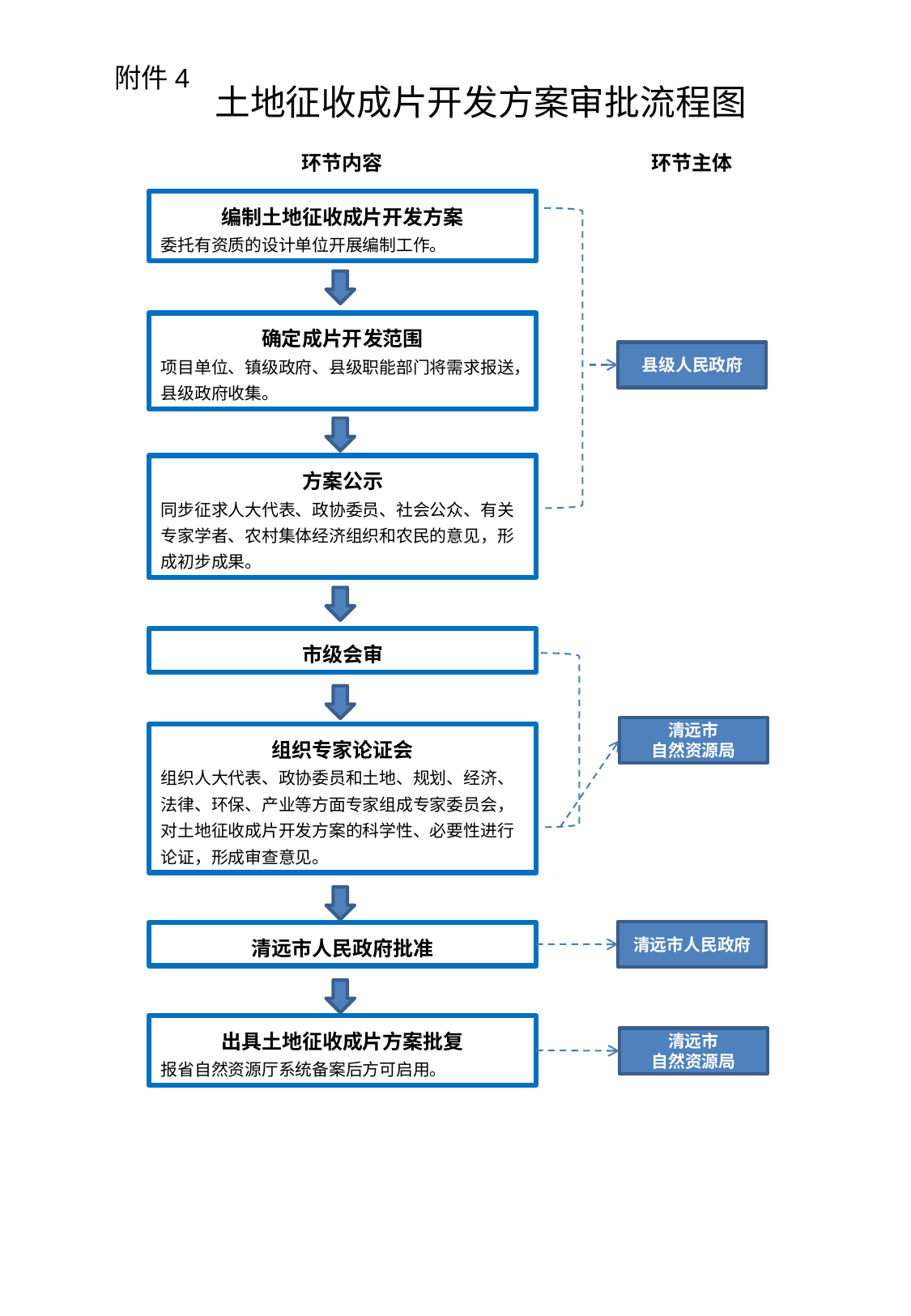

附件4
 土地征收成片开发方案审批流程图
环节内容
环节主体
编制土地征收成片开发方案
委托有资质的设计单位开展编制工作。

确定成片开发范围
项目单位、镇级政府、县级职能部门将需求报送，县级政府收集。
县级人民政府

方案公示
同步征求人大代表、政协委员、社会公众、有关专家学者、农村集体经济组织和农民的意见，形成初步成果。

市级会审

清远市
自然资源局
组织专家论证会
组织人大代表、政协委员和土地、规划、经济、法律、环保、产业等方面专家组成专家委员会，对土地征收成片开发方案的科学性、必要性进行论证，形成审查意见。

清远市人民政府
清远市人民政府批准

出具土地征收成片方案批复
报省自然资源厅系统备案后方可启用。
清远市
自然资源局